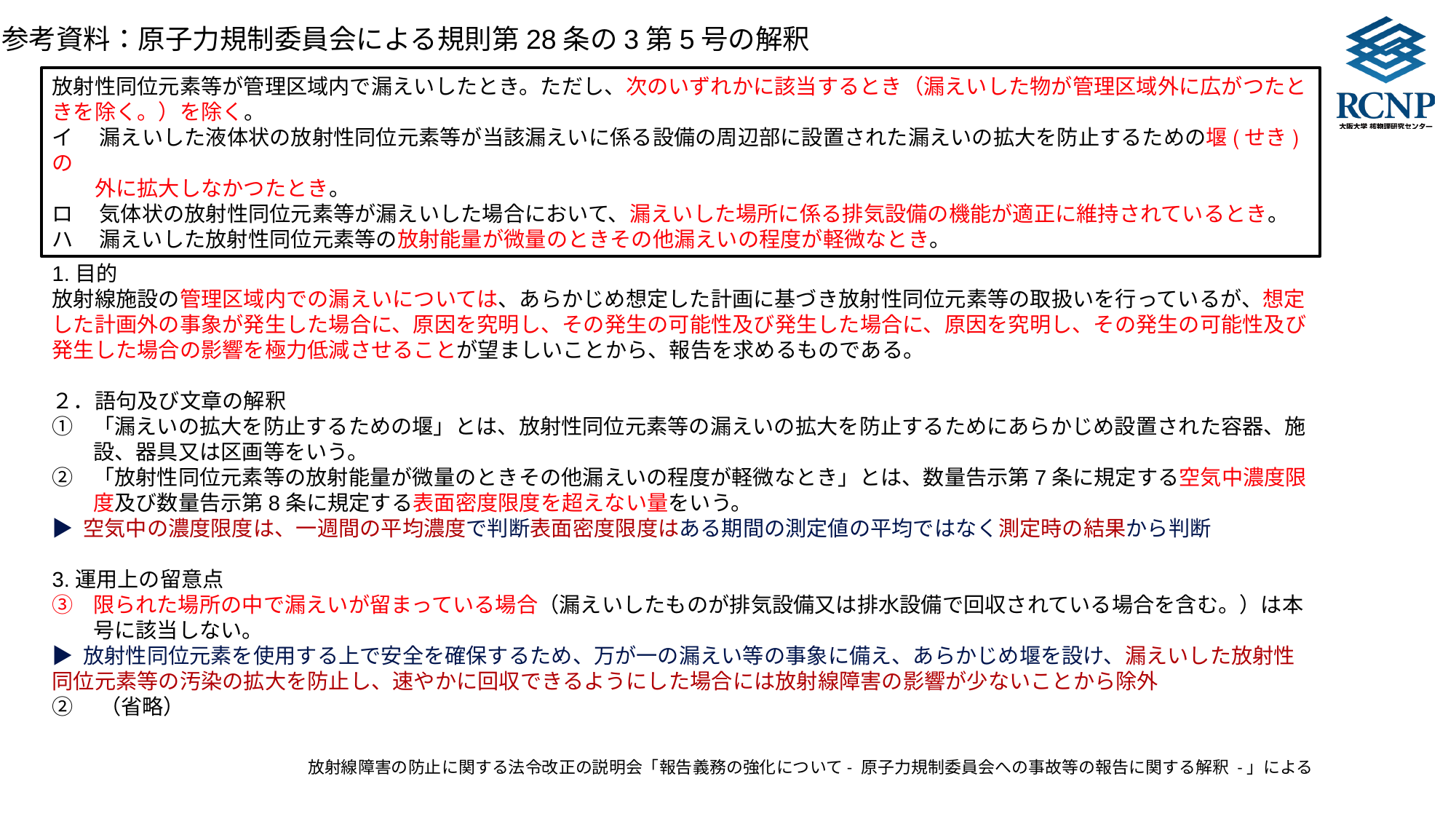

参考資料：原子力規制委員会による規則第28条の3第5号の解釈
放射性同位元素等が管理区域内で漏えいしたとき。ただし、次のいずれかに該当するとき（漏えいした物が管理区域外に広がつたときを除く。）を除く。
イ 　漏えいした液体状の放射性同位元素等が当該漏えいに係る設備の周辺部に設置された漏えいの拡大を防止するための堰(せき)の
　　外に拡大しなかつたとき。
ロ 　気体状の放射性同位元素等が漏えいした場合において、漏えいした場所に係る排気設備の機能が適正に維持されているとき。
ハ 　漏えいした放射性同位元素等の放射能量が微量のときその他漏えいの程度が軽微なとき。
1.目的
放射線施設の管理区域内での漏えいについては、あらかじめ想定した計画に基づき放射性同位元素等の取扱いを行っているが、想定した計画外の事象が発生した場合に、原因を究明し、その発生の可能性及び発生した場合に、原因を究明し、その発生の可能性及び発生した場合の影響を極力低減させることが望ましいことから、報告を求めるものである。

２．語句及び文章の解釈
「漏えいの拡大を防止するための堰」とは、放射性同位元素等の漏えいの拡大を防止するためにあらかじめ設置された容器、施設、器具又は区画等をいう。
「放射性同位元素等の放射能量が微量のときその他漏えいの程度が軽微なとき」とは、数量告示第7条に規定する空気中濃度限度及び数量告示第8条に規定する表面密度限度を超えない量をいう。
▶ 空気中の濃度限度は、一週間の平均濃度で判断表面密度限度はある期間の測定値の平均ではなく測定時の結果から判断

3.運用上の留意点
限られた場所の中で漏えいが留まっている場合（漏えいしたものが排気設備又は排水設備で回収されている場合を含む。）は本号に該当しない。
▶ 放射性同位元素を使用する上で安全を確保するため、万が一の漏えい等の事象に備え、あらかじめ堰を設け、漏えいした放射性同位元素等の汚染の拡大を防止し、速やかに回収できるようにした場合には放射線障害の影響が少ないことから除外
②　（省略）
放射線障害の防止に関する法令改正の説明会「報告義務の強化について- 原子力規制委員会への事故等の報告に関する解釈 -」による